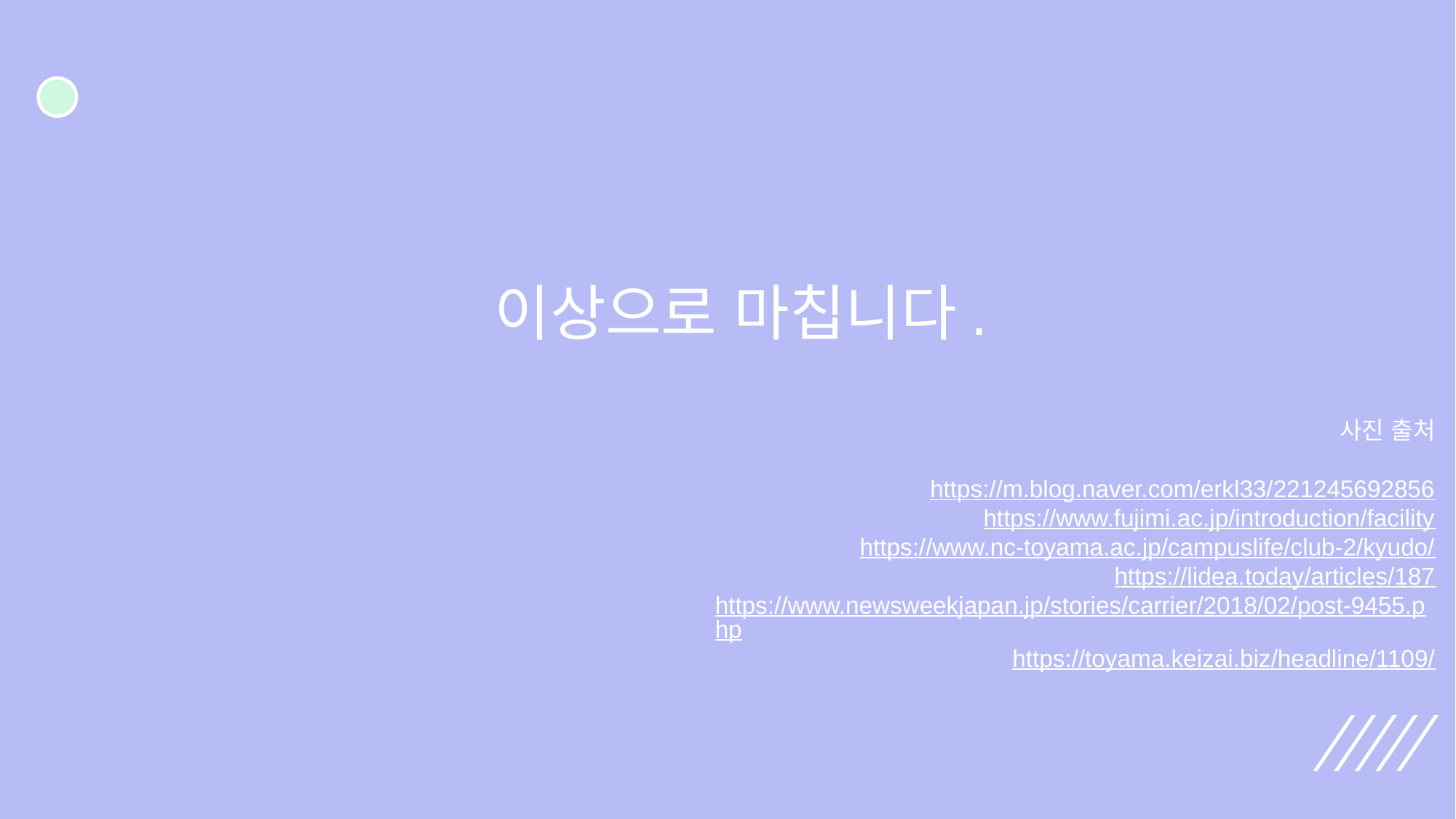

이상으로 마칩니다.
사진 출처

https://m.blog.naver.com/erkl33/221245692856
https://www.fujimi.ac.jp/introduction/facility
https://www.nc-toyama.ac.jp/campuslife/club-2/kyudo/
https://lidea.today/articles/187
https://www.newsweekjapan.jp/stories/carrier/2018/02/post-9455.php
https://toyama.keizai.biz/headline/1109/